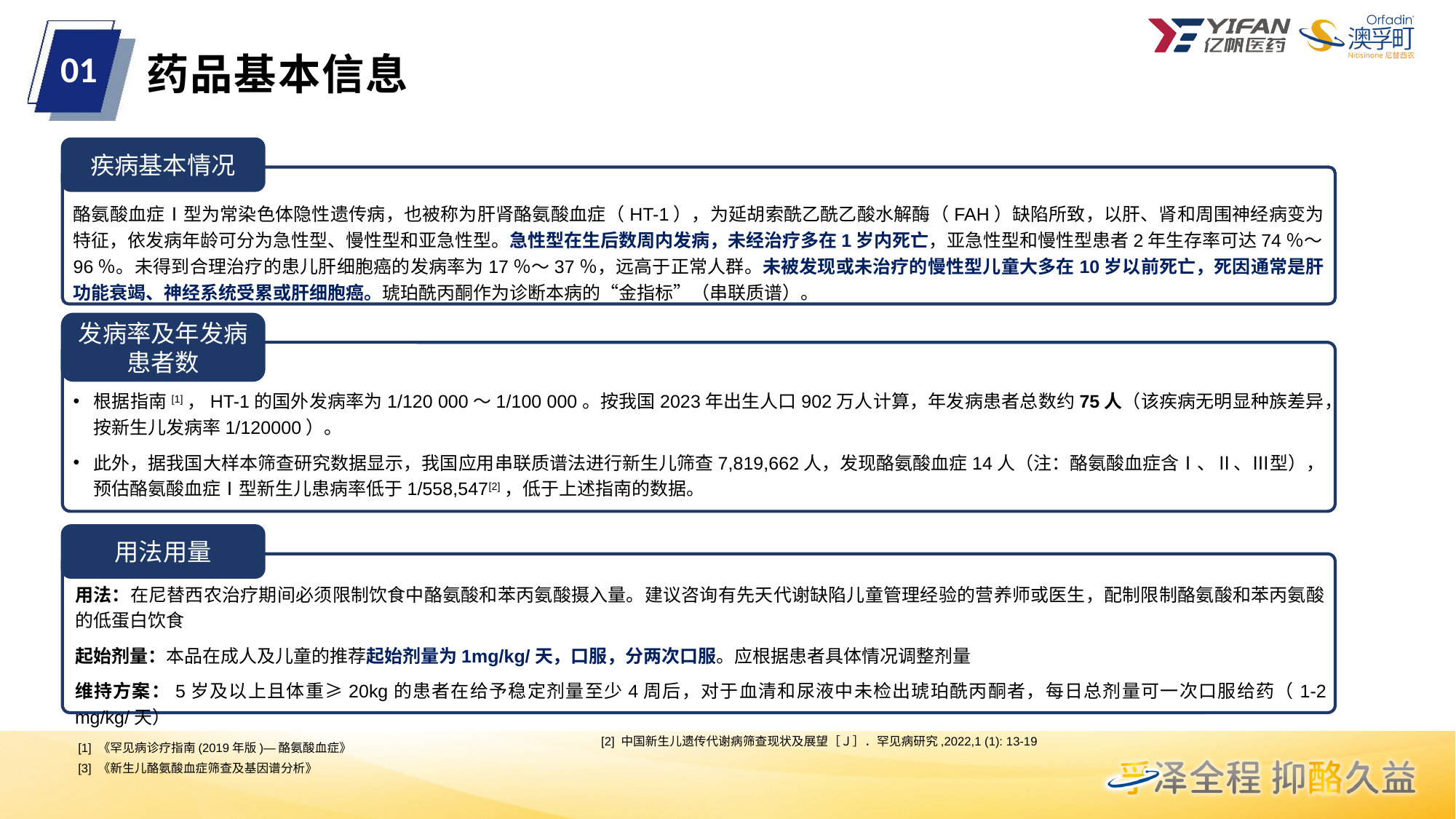

药品基本信息
01
疾病基本情况

酪氨酸血症Ⅰ型为常染色体隐性遗传病，也被称为肝肾酪氨酸血症（HT-1），为延胡索酰乙酰乙酸水解酶（FAH）缺陷所致，以肝、肾和周围神经病变为特征，依发病年龄可分为急性型、慢性型和亚急性型。急性型在生后数周内发病，未经治疗多在1岁内死亡，亚急性型和慢性型患者2年生存率可达74％～96％。未得到合理治疗的患儿肝细胞癌的发病率为17％～37％，远高于正常人群。未被发现或未治疗的慢性型儿童大多在10岁以前死亡，死因通常是肝功能衰竭、神经系统受累或肝细胞癌。琥珀酰丙酮作为诊断本病的“金指标”（串联质谱）。
发病率及年发病患者数

根据指南[1]，HT-1的国外发病率为1/120 000～1/100 000。按我国2023年出生人口902万人计算，年发病患者总数约75人（该疾病无明显种族差异，按新生儿发病率1/120000）。
此外，据我国大样本筛查研究数据显示，我国应用串联质谱法进行新生儿筛查7,819,662人，发现酪氨酸血症14人（注：酪氨酸血症含Ⅰ、Ⅱ、Ⅲ型），预估酪氨酸血症Ⅰ型新生儿患病率低于1/558,547[2]，低于上述指南的数据。
用法用量

用法：在尼替西农治疗期间必须限制饮食中酪氨酸和苯丙氨酸摄入量。建议咨询有先天代谢缺陷儿童管理经验的营养师或医生，配制限制酪氨酸和苯丙氨酸的低蛋白饮食
起始剂量：本品在成人及儿童的推荐起始剂量为1mg/kg/天，口服，分两次口服。应根据患者具体情况调整剂量
维持方案：5岁及以上且体重≥20kg的患者在给予稳定剂量至少4周后，对于血清和尿液中未检出琥珀酰丙酮者，每日总剂量可一次口服给药（1-2 mg/kg/天）
[2] 中国新生儿遗传代谢病筛查现状及展望［Ｊ］．罕见病研究,2022,1 (1): 13-19
[1] 《罕见病诊疗指南(2019年版)—酪氨酸血症》
[3] 《新生儿酪氨酸血症筛查及基因谱分析》